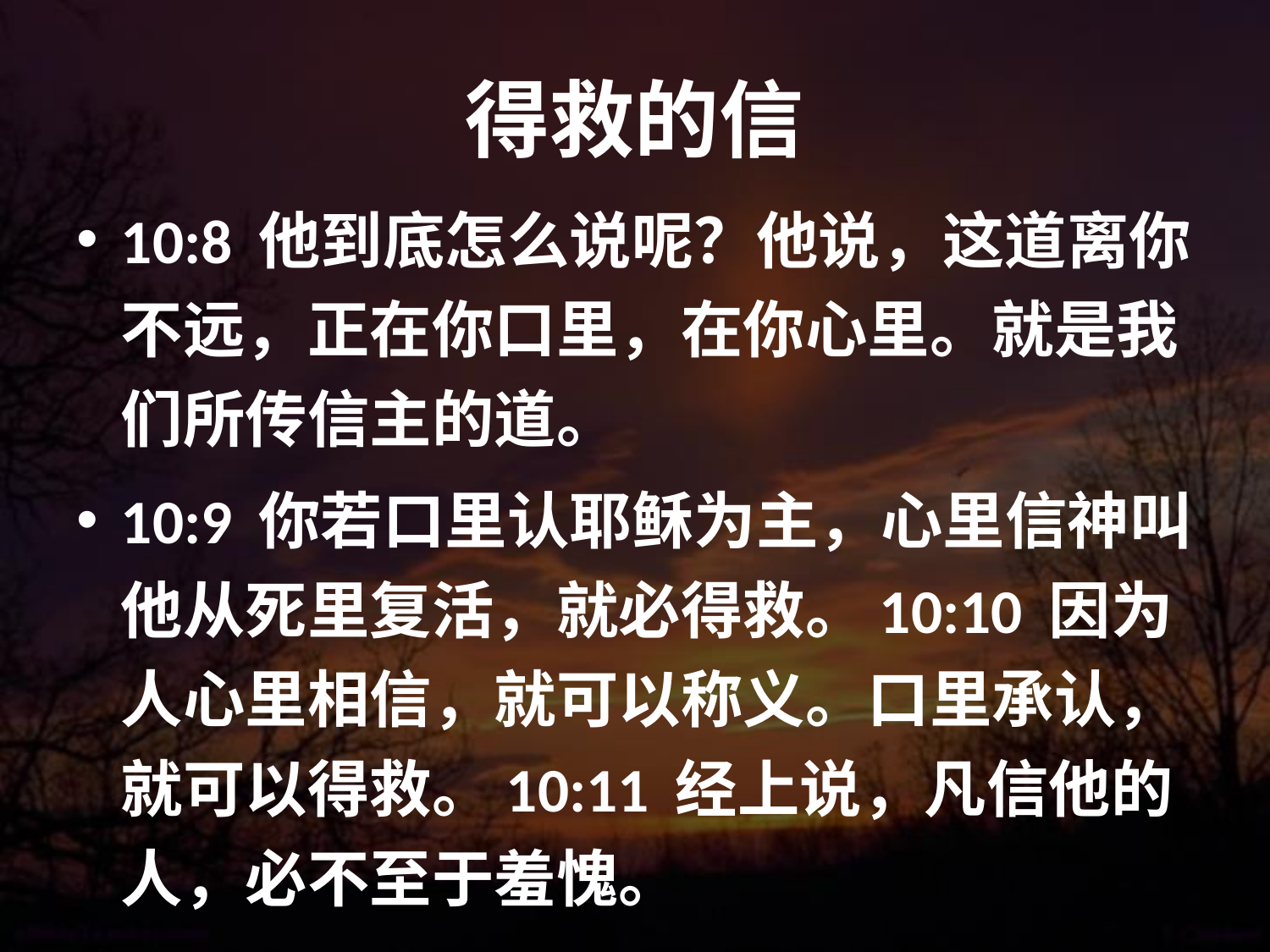

# 得救的信
10:8 他到底怎么说呢？他说，这道离你不远，正在你口里，在你心里。就是我们所传信主的道。
10:9 你若口里认耶稣为主，心里信神叫他从死里复活，就必得救。10:10 因为人心里相信，就可以称义。口里承认，就可以得救。10:11 经上说，凡信他的人，必不至于羞愧。